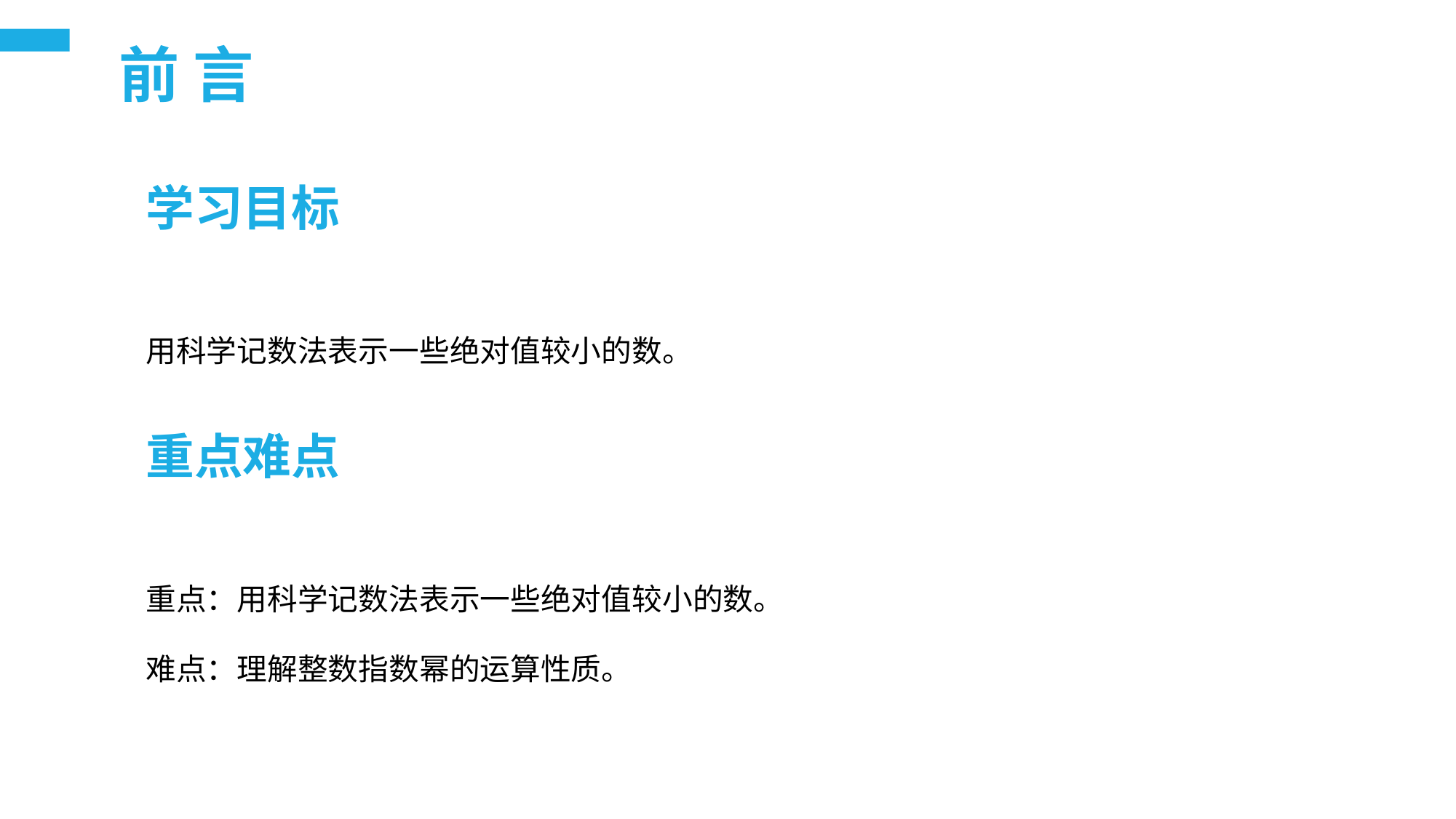

前 言
学习目标
用科学记数法表示一些绝对值较小的数。
重点难点
重点：用科学记数法表示一些绝对值较小的数。
难点：理解整数指数幂的运算性质。